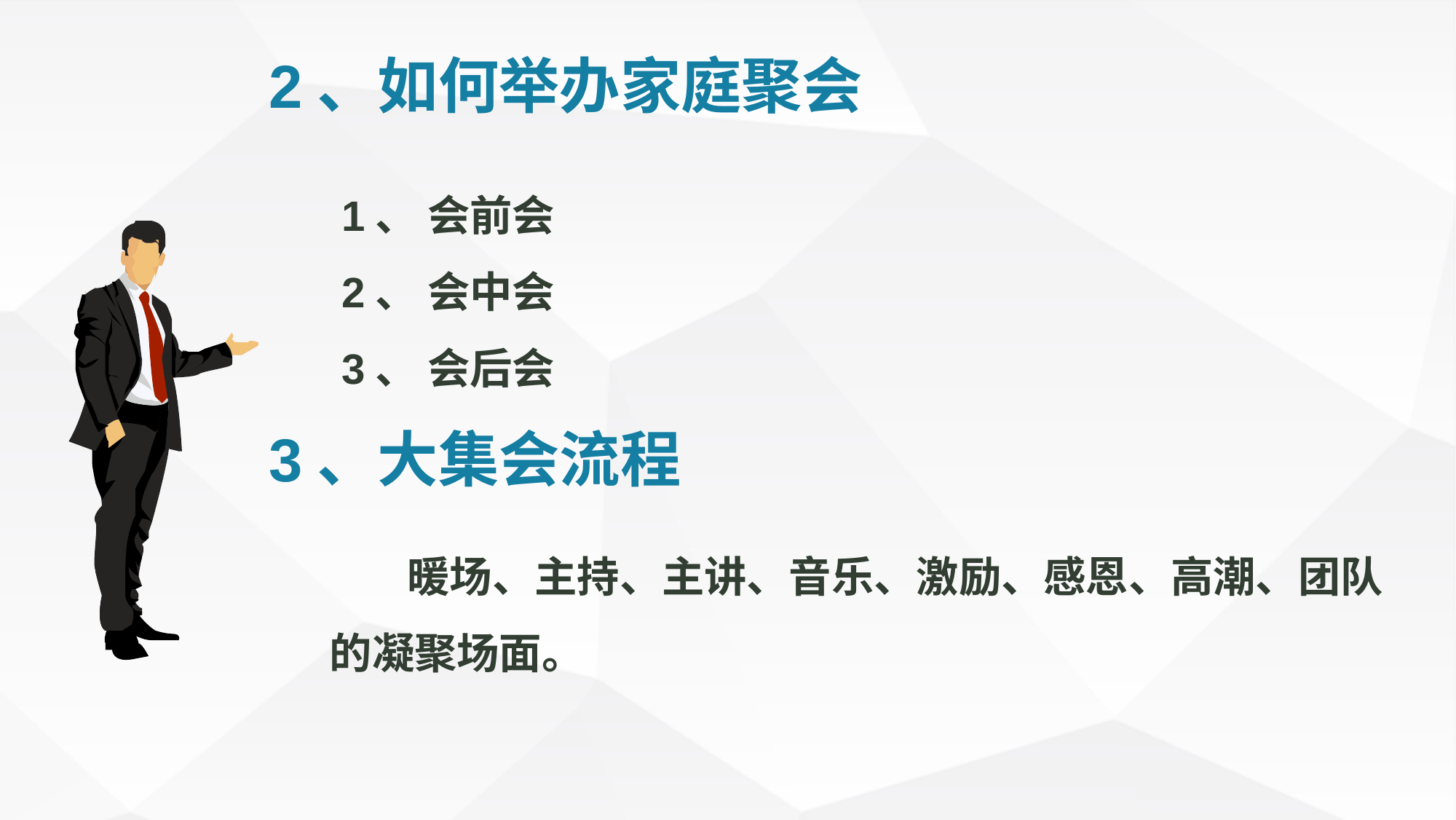

2、如何举办家庭聚会
 1、 会前会
 2、 会中会
 3、 会后会

3、大集会流程
       暖场、主持、主讲、音乐、激励、感恩、高潮、团队的凝聚场面。